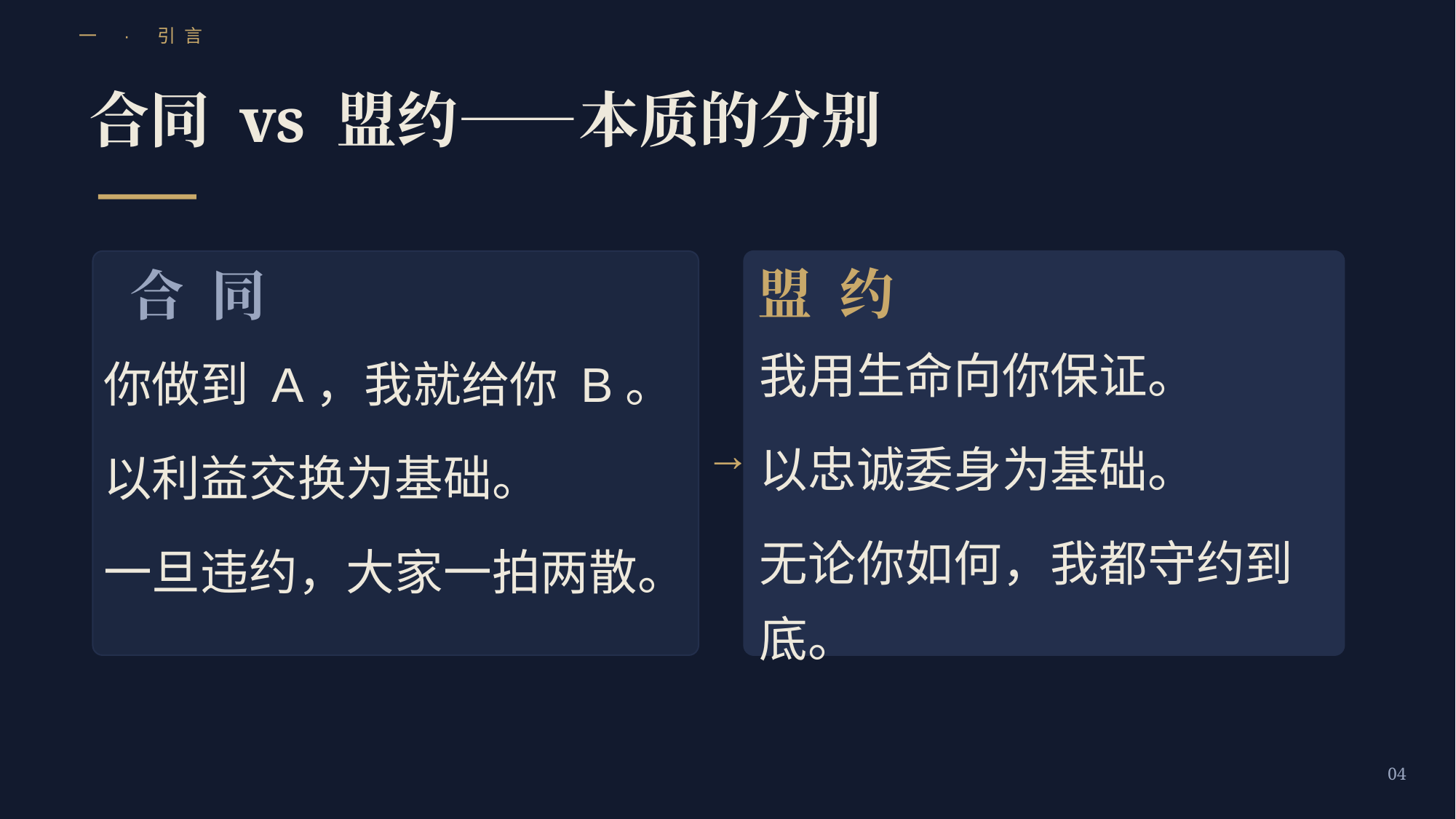

一 · 引言
合同 vs 盟约——本质的分别

盟  约

合  同

我用生命向你保证。
以忠诚委身为基础。
无论你如何，我都守约到底。
你做到 A，我就给你 B。
以利益交换为基础。
一旦违约，大家一拍两散。
→
04